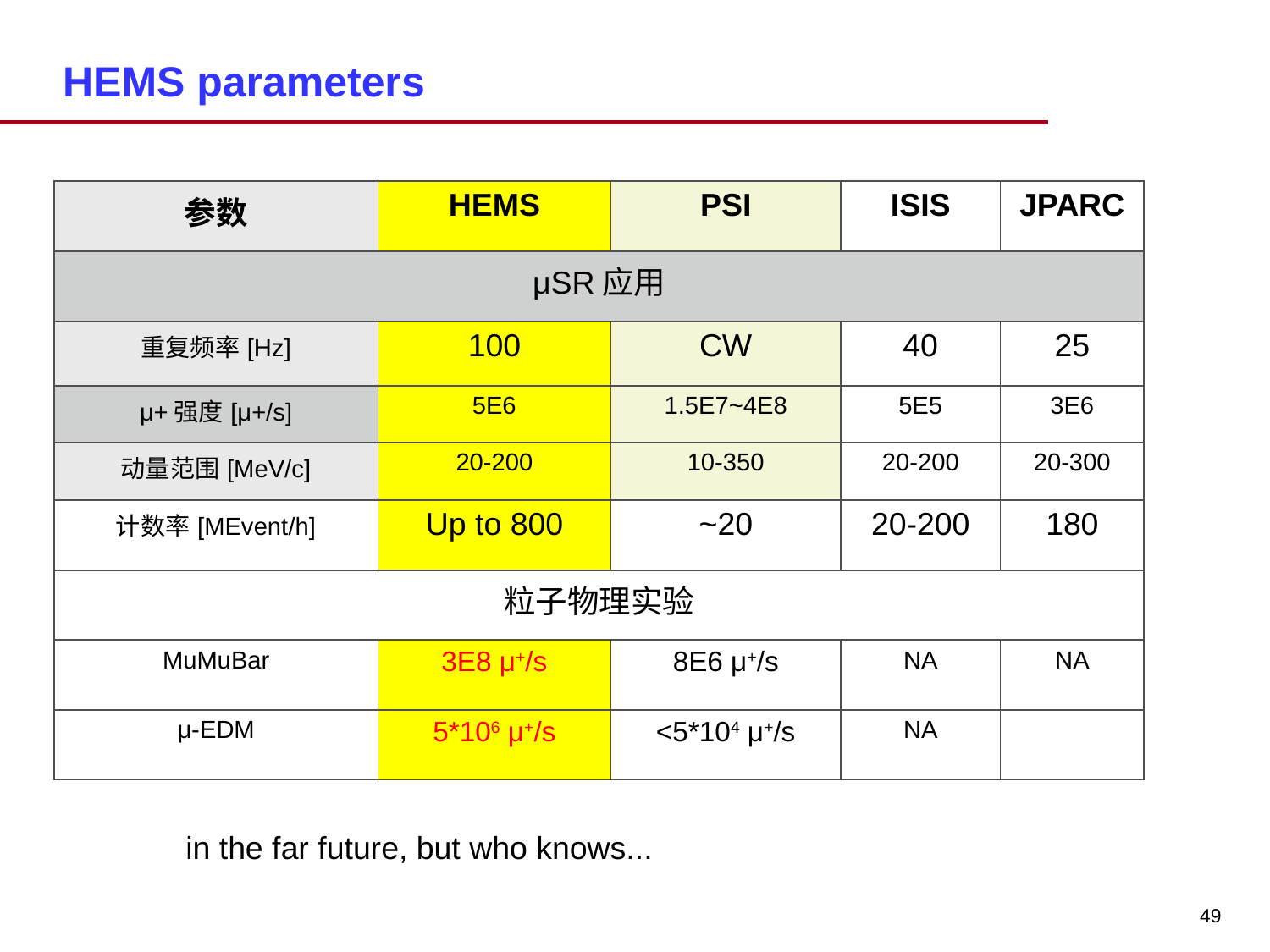

# HEMS parameters
| 参数 | HEMS | PSI | ISIS | JPARC |
| --- | --- | --- | --- | --- |
| μSR应用 |  |  |  |  |
| 重复频率[Hz] | 100 | CW | 40 | 25 |
| μ+强度[μ+/s] | 5E6 | 1.5E7~4E8 | 5E5 | 3E6 |
| 动量范围[MeV/c] | 20-200 | 10-350 | 20-200 | 20-300 |
| 计数率[MEvent/h] | Up to 800 | ~20 | 20-200 | 180 |
| 粒子物理实验 |  |  |  |  |
| MuMuBar | 3E8 μ+/s | 8E6 μ+/s | NA | NA |
| μ-EDM | 5\*106 μ+/s | <5\*104 μ+/s | NA |  |
in the far future, but who knows...
49